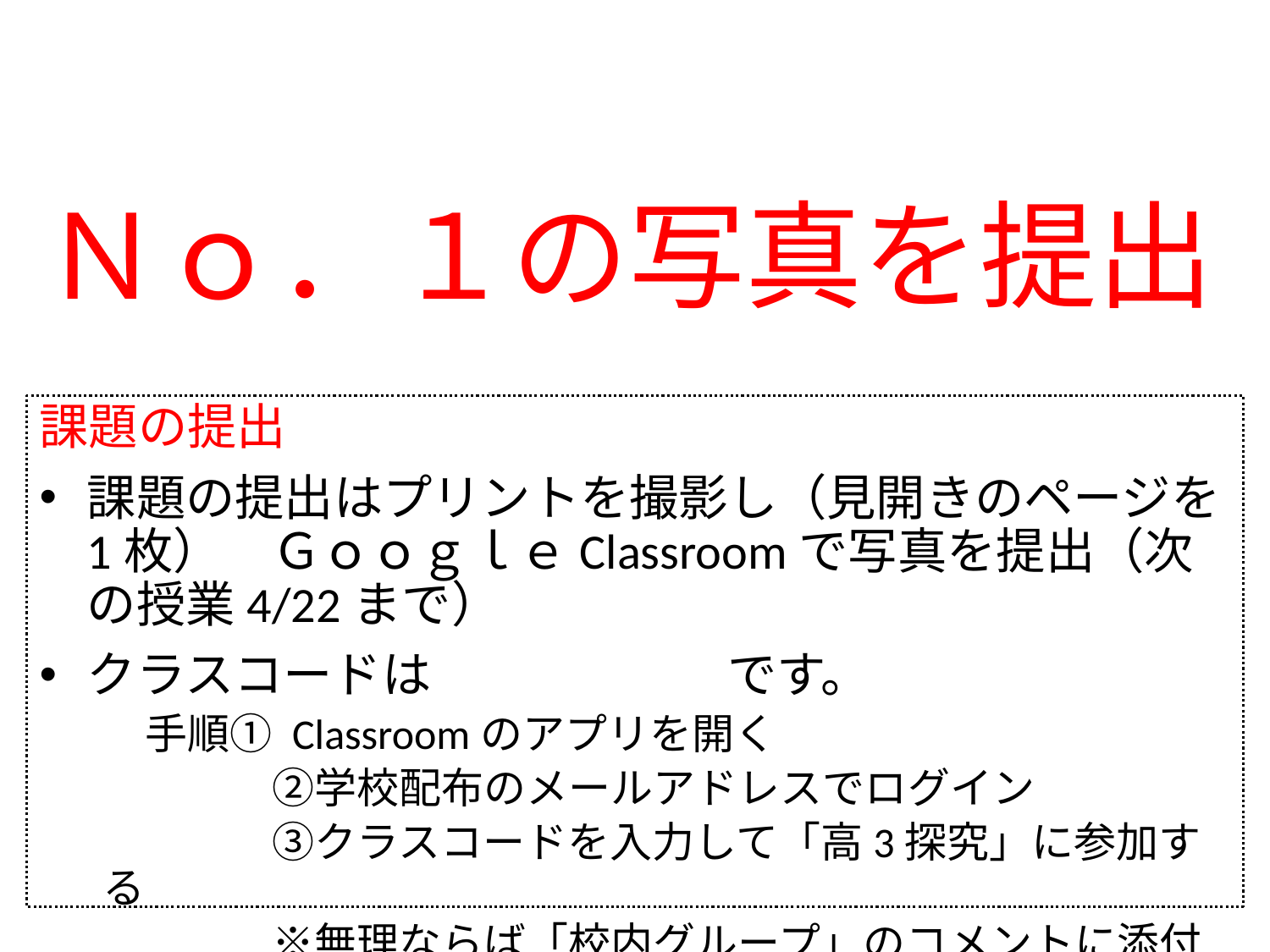

# Ｎｏ．１の写真を提出
課題の提出
課題の提出はプリントを撮影し（見開きのページを1枚）　ＧｏｏｇｌｅClassroomで写真を提出（次の授業4/22まで）
クラスコードは　　　　　　です。
　手順① Classroomのアプリを開く
　　　　②学校配布のメールアドレスでログイン
　　　　③クラスコードを入力して「高3探究」に参加する
　　　　※無理ならば「校内グループ」のコメントに添付してもよい